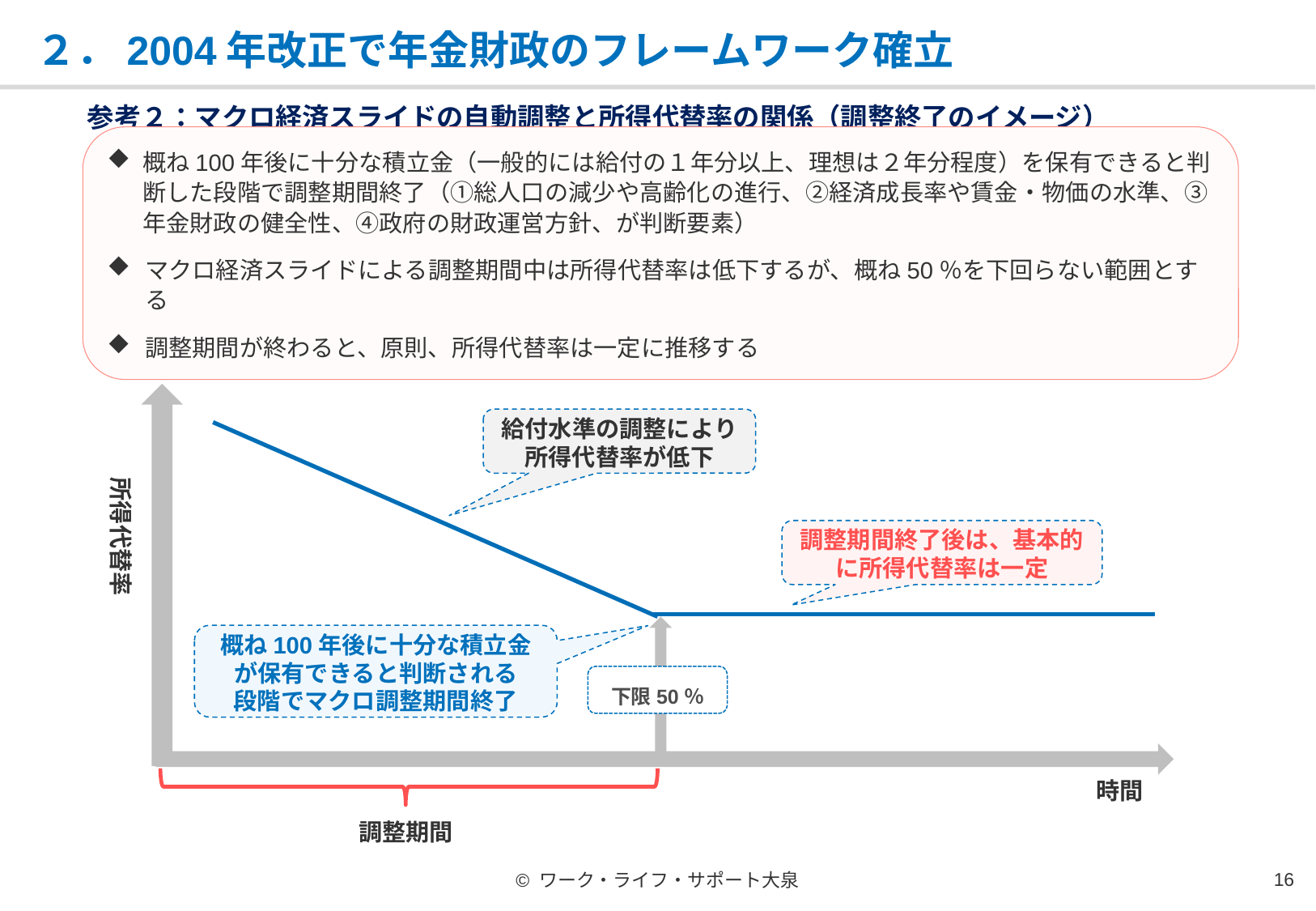

# ２．2004年改正で年金財政のフレームワーク確立
参考２：マクロ経済スライドの自動調整と所得代替率の関係（調整終了のイメージ）
概ね100年後に十分な積立金（一般的には給付の１年分以上、理想は２年分程度）を保有できると判断した段階で調整期間終了（①総人口の減少や高齢化の進行、②経済成長率や賃金・物価の水準、③年金財政の健全性、④政府の財政運営方針、が判断要素）

マクロ経済スライドによる調整期間中は所得代替率は低下するが、概ね50％を下回らない範囲とする

調整期間が終わると、原則、所得代替率は一定に推移する

所得代替率

時間
給付水準の調整により所得代替率が低下
調整期間終了後は、基本的に所得代替率は一定

概ね100年後に十分な積立金が保有できると判断される
段階でマクロ調整期間終了
調整期間
下限50％
© ワーク・ライフ・サポート大泉
16